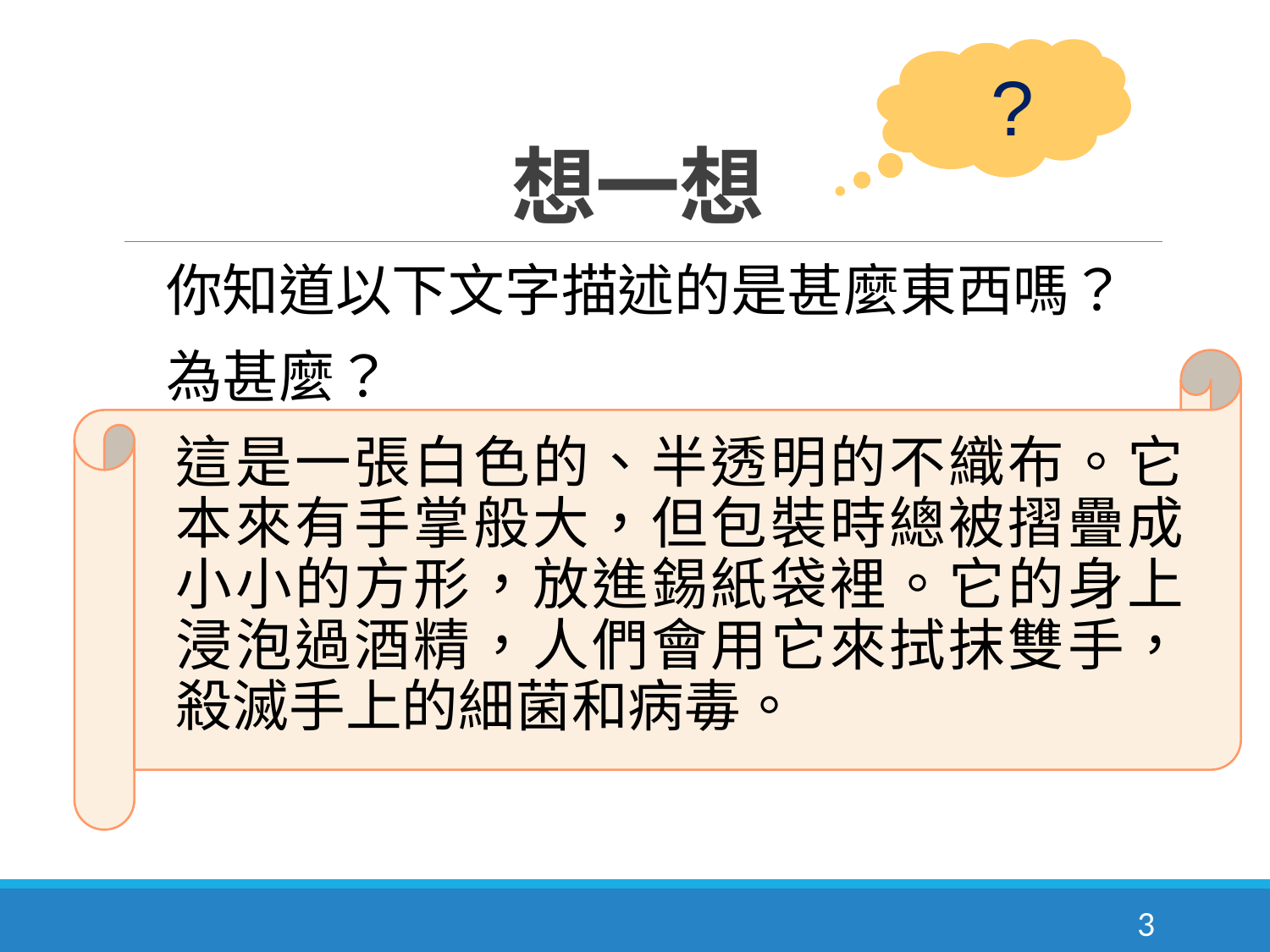

# 想一想
  ?
   你知道以下文字描述的是甚麼東西嗎？
   為甚麼？
這是一張白色的、半透明的不織布。它本來有手掌般大，但包裝時總被摺疊成小小的方形，放進錫紙袋裡。它的身上浸泡過酒精，人們會用它來拭抹雙手，殺滅手上的細菌和病毒。

3